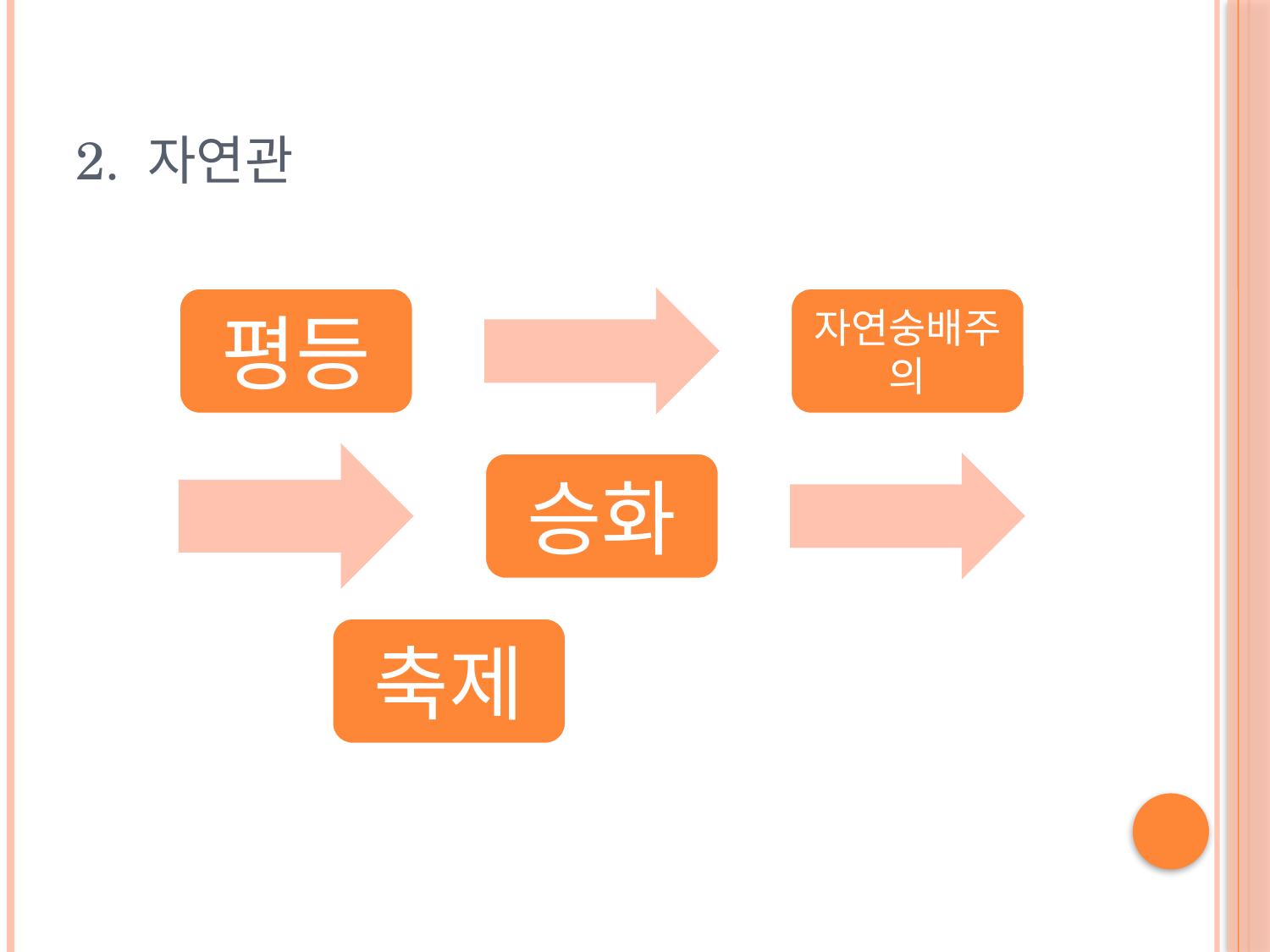

# 2. 자연관

평등
자연숭배주의
승화
축제